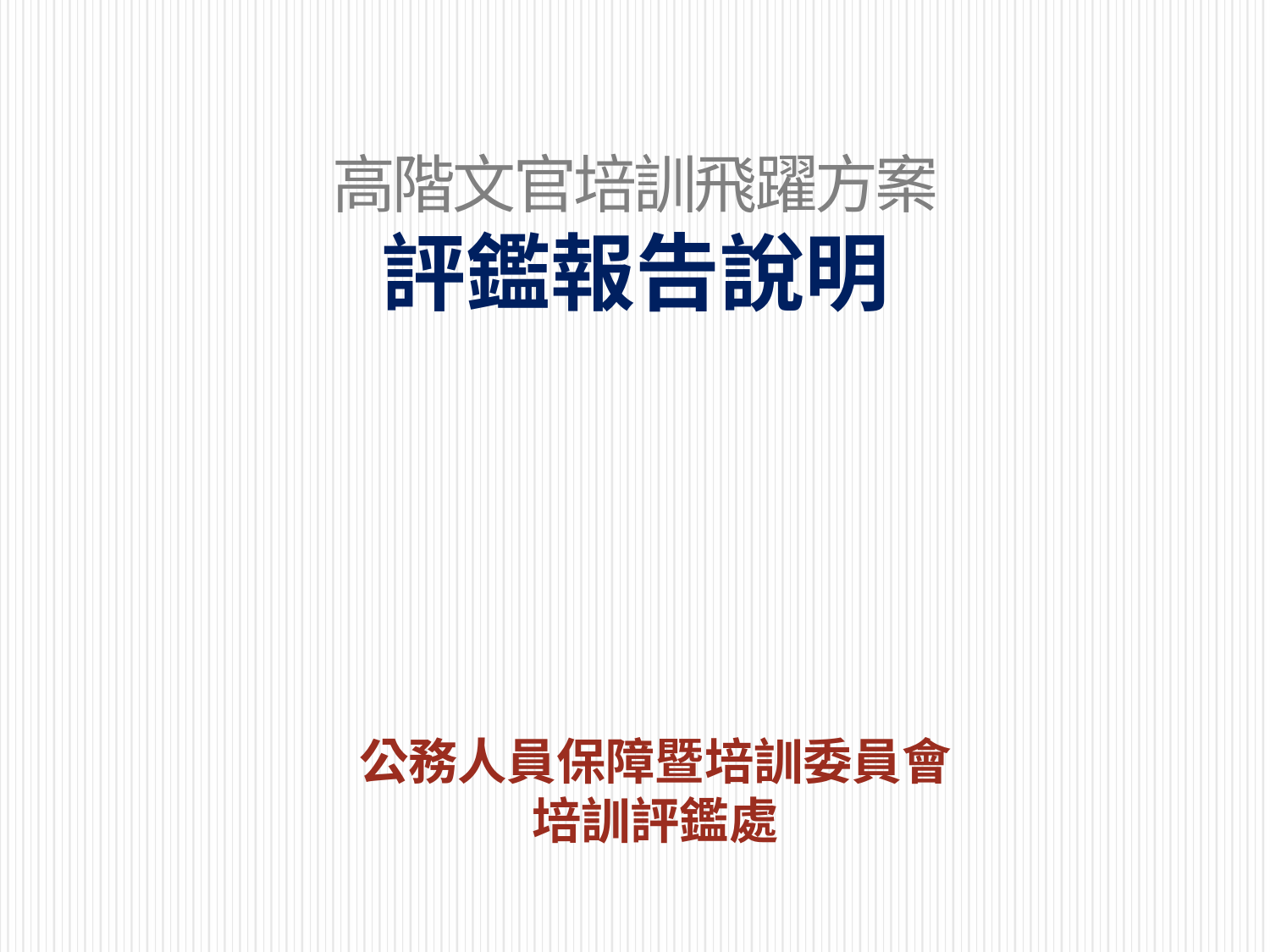

高階文官培訓飛躍方案
評鑑報告說明
公務人員保障暨培訓委員會
培訓評鑑處